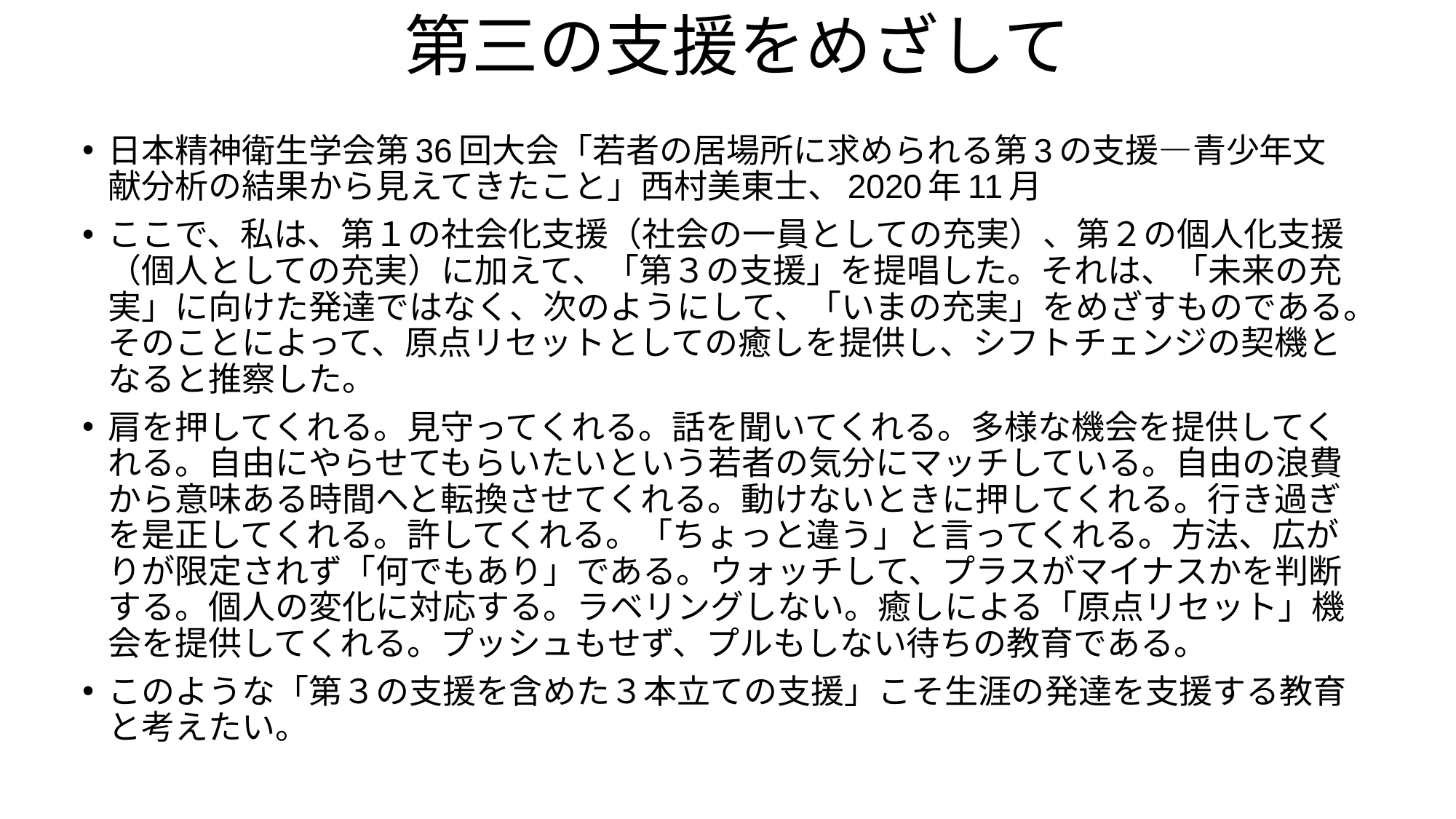

# 第三の支援をめざして

日本精神衛生学会第36回大会「若者の居場所に求められる第3の支援―青少年文献分析の結果から見えてきたこと」西村美東士、2020年11月
ここで、私は、第１の社会化支援（社会の一員としての充実）、第２の個人化支援（個人としての充実）に加えて、「第３の支援」を提唱した。それは、「未来の充実」に向けた発達ではなく、次のようにして、「いまの充実」をめざすものである。そのことによって、原点リセットとしての癒しを提供し、シフトチェンジの契機となると推察した。
肩を押してくれる。見守ってくれる。話を聞いてくれる。多様な機会を提供してくれる。自由にやらせてもらいたいという若者の気分にマッチしている。自由の浪費から意味ある時間へと転換させてくれる。動けないときに押してくれる。行き過ぎを是正してくれる。許してくれる。「ちょっと違う」と言ってくれる。方法、広がりが限定されず「何でもあり」である。ウォッチして、プラスがマイナスかを判断する。個人の変化に対応する。ラベリングしない。癒しによる「原点リセット」機会を提供してくれる。プッシュもせず、プルもしない待ちの教育である。
このような「第３の支援を含めた３本立ての支援」こそ生涯の発達を支援する教育と考えたい。